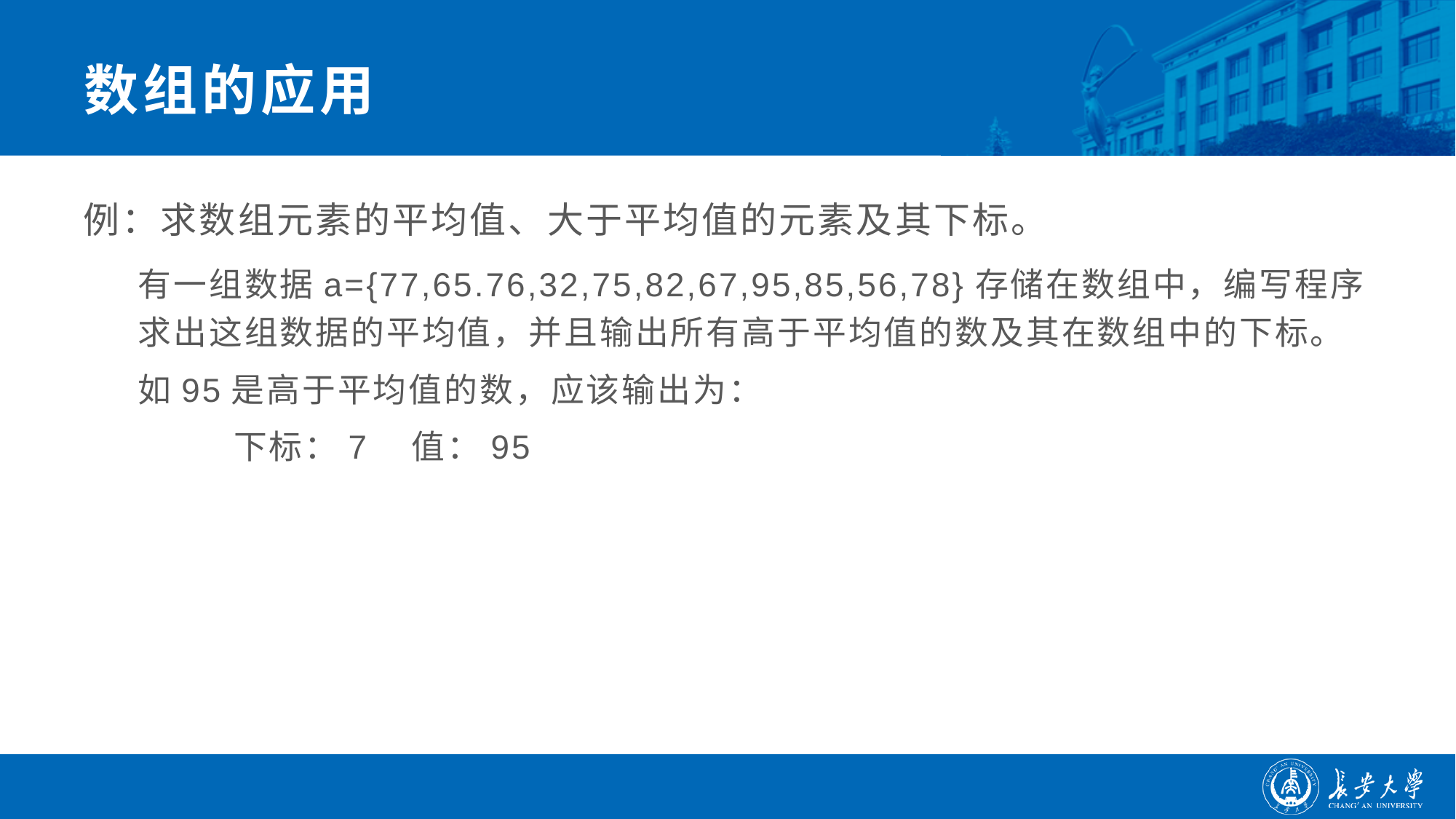

# 数组的应用
例：求数组元素的平均值、大于平均值的元素及其下标。
有一组数据a={77,65.76,32,75,82,67,95,85,56,78}存储在数组中，编写程序求出这组数据的平均值，并且输出所有高于平均值的数及其在数组中的下标。
如95是高于平均值的数，应该输出为：
         下标：7   值：95